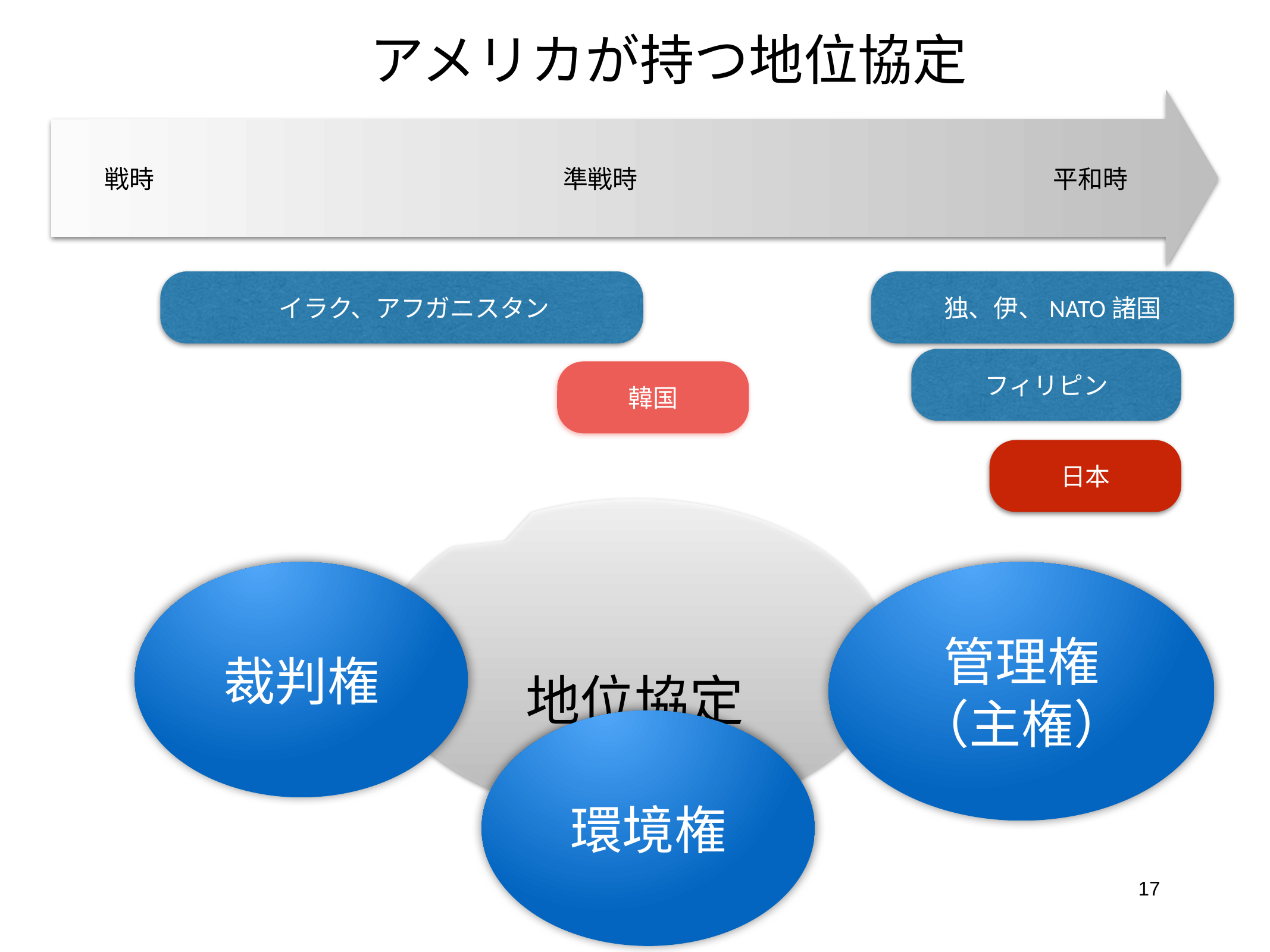

アメリカが持つ地位協定

戦時
準戦時
平和時
　イラク、アフガニスタン
独、伊、NATO諸国
フィリピン
韓国
日本

地位協定
裁判権
管理権
（主権）
環境権
17